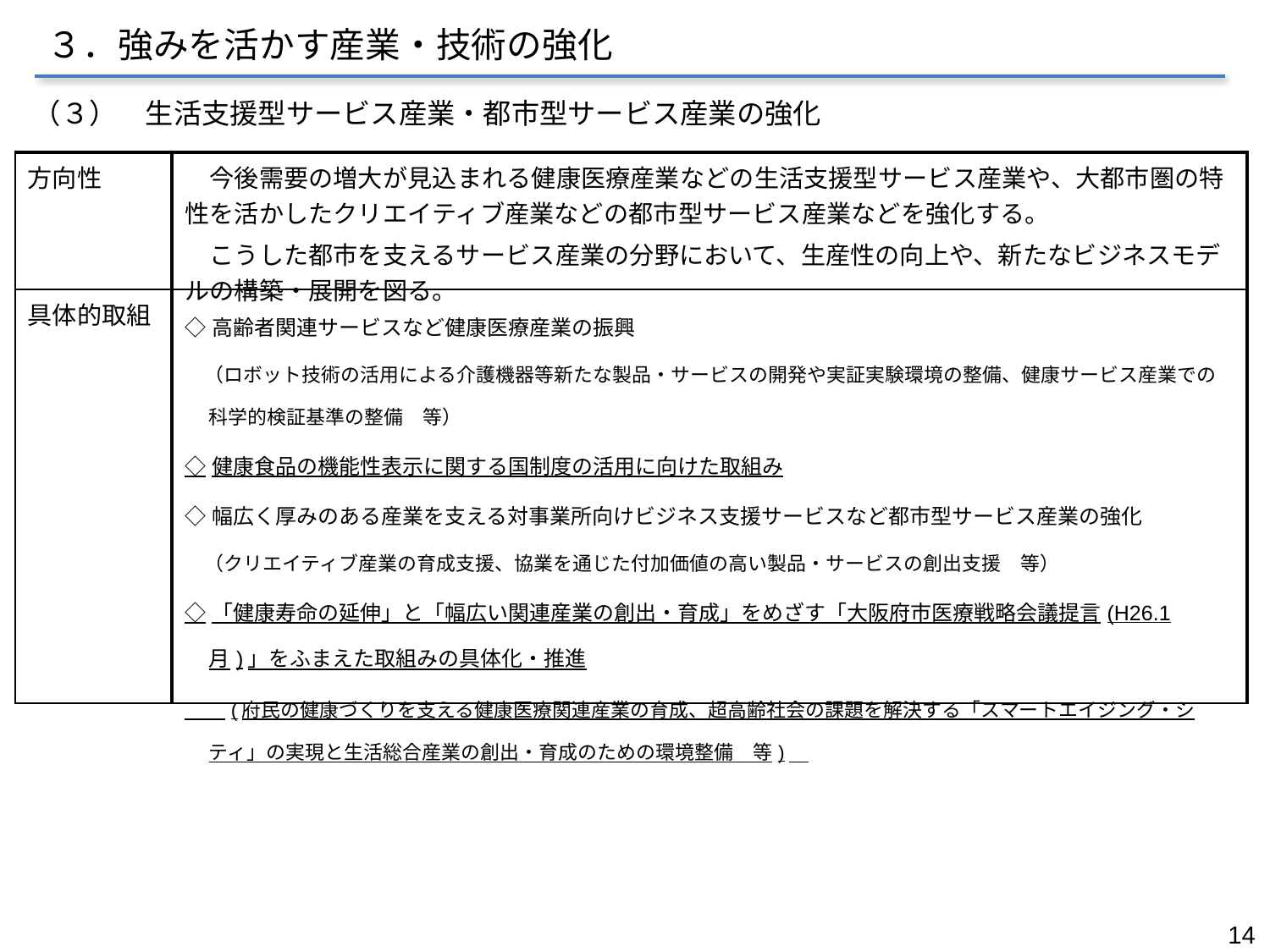

３．強みを活かす産業・技術の強化
（３）　生活支援型サービス産業・都市型サービス産業の強化
| 方向性 | 今後需要の増大が見込まれる健康医療産業などの生活支援型サービス産業や、大都市圏の特性を活かしたクリエイティブ産業などの都市型サービス産業などを強化する。 　こうした都市を支えるサービス産業の分野において、生産性の向上や、新たなビジネスモデルの構築・展開を図る。 |
| --- | --- |
| 具体的取組 | ◇高齢者関連サービスなど健康医療産業の振興 　（ロボット技術の活用による介護機器等新たな製品・サービスの開発や実証実験環境の整備、健康サービス産業での科学的検証基準の整備　等） ◇健康食品の機能性表示に関する国制度の活用に向けた取組み ◇幅広く厚みのある産業を支える対事業所向けビジネス支援サービスなど都市型サービス産業の強化 　（クリエイティブ産業の育成支援、協業を通じた付加価値の高い製品・サービスの創出支援　等） ◇「健康寿命の延伸」と「幅広い関連産業の創出・育成」をめざす「大阪府市医療戦略会議提言(H26.1月)」をふまえた取組みの具体化・推進 　　(府民の健康づくりを支える健康医療関連産業の育成、超高齢社会の課題を解決する「スマートエイジング・シティ」の実現と生活総合産業の創出・育成のための環境整備　等) |
14